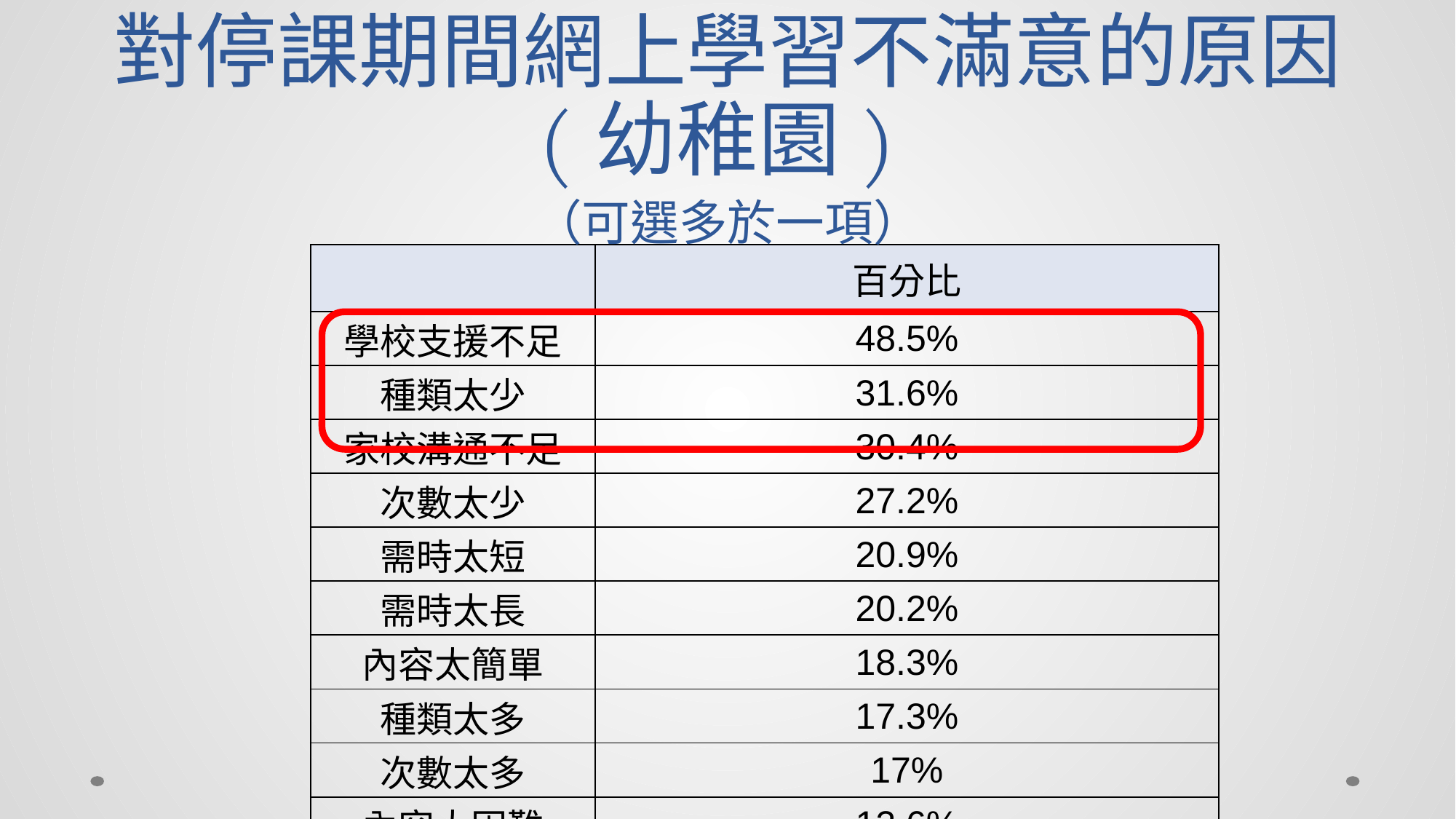

# 對停課期間網上學習不滿意的原因 (幼稚園)
（可選多於一項）
|  | 百分比 |
| --- | --- |
| 學校支援不足 | 48.5% |
| 種類太少 | 31.6% |
| 家校溝通不足 | 30.4% |
| 次數太少 | 27.2% |
| 需時太短 | 20.9% |
| 需時太長 | 20.2% |
| 內容太簡單 | 18.3% |
| 種類太多 | 17.3% |
| 次數太多 | 17% |
| 內容太困難 | 12.6% |